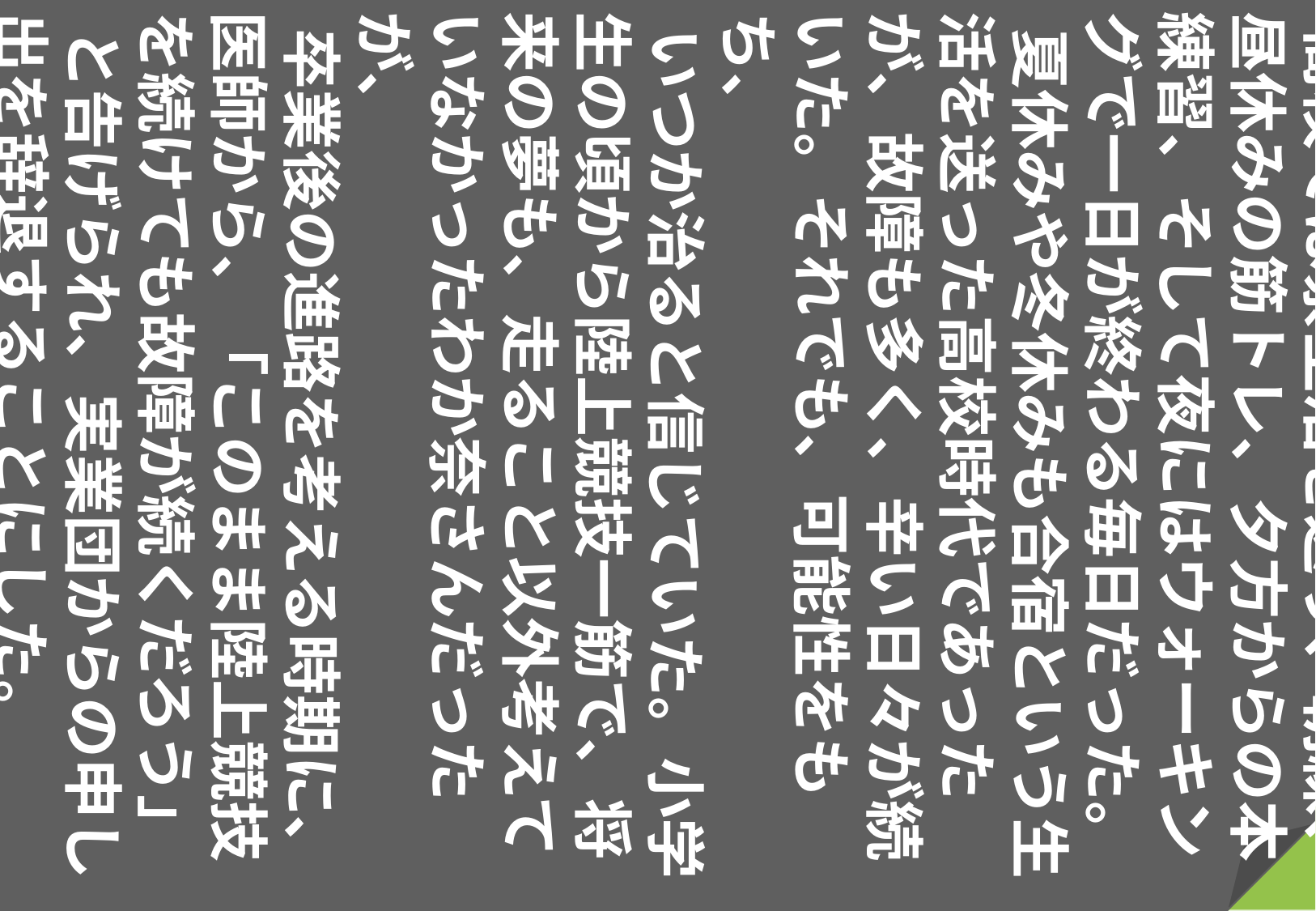

高校では寮生活を送り、朝練、昼休みの筋トレ、夕方からの本練習、そして夜にはウォーキングで一日が終わる毎日だった。
夏休みや冬休みも合宿という生活を送った高校時代であったが、故障も多く、辛い日々が続いた。それでも、可能性をもち、
いつか治ると信じていた。小学生の頃から陸上競技一筋で、将来の夢も、走ること以外考えていなかったわか奈さんだったが、
卒業後の進路を考える時期に、医師から、「このまま陸上競技を続けても故障が続くだろう」
と告げられ、実業団からの申し出を辞退することにした。